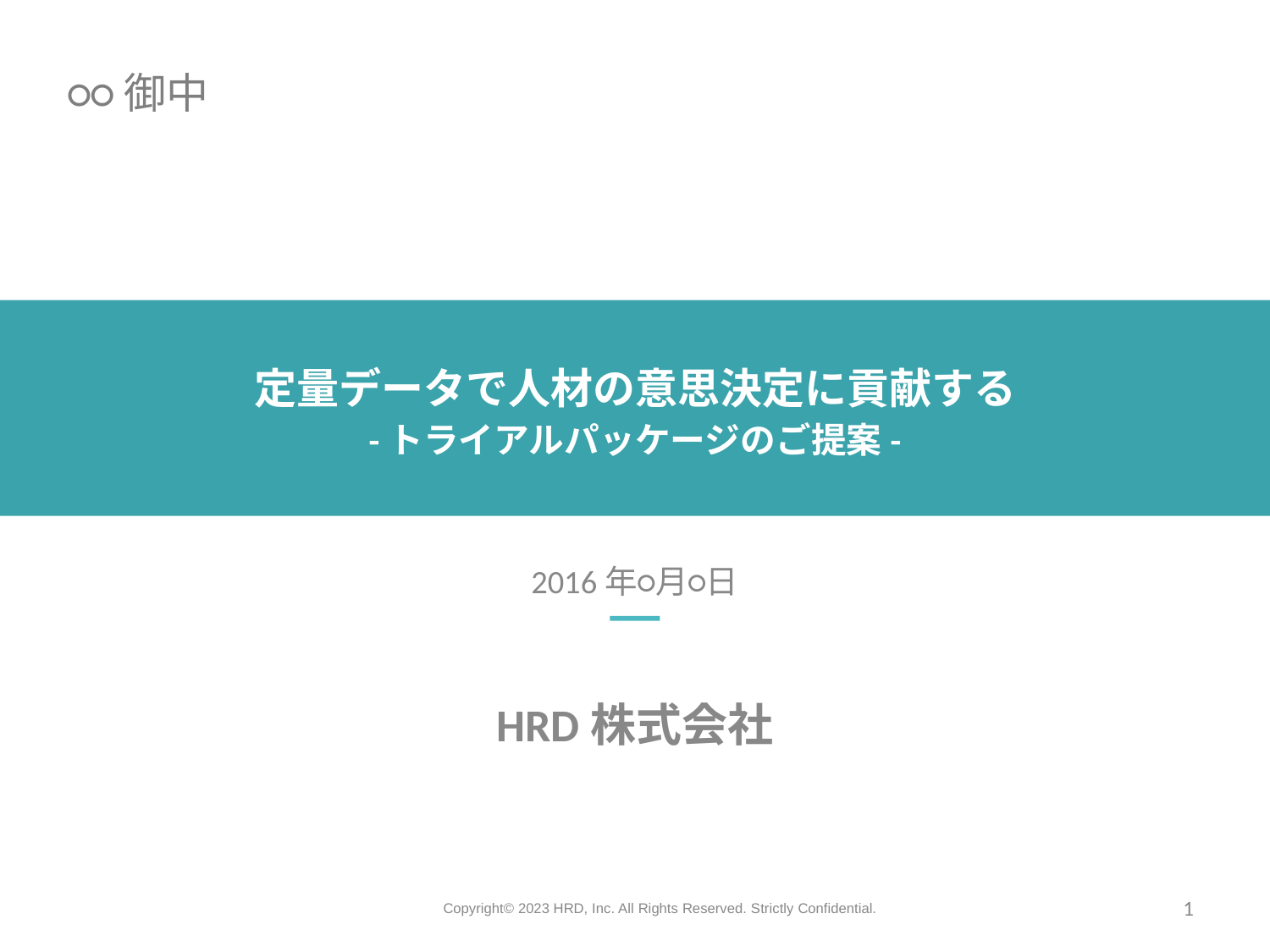

○○御中

# 定量データで人材の意思決定に貢献する -トライアルパッケージのご提案-
2016年○月○日

HRD株式会社

Copyright©️ 2023 HRD, Inc. All Rights Reserved. Strictly Confidential.
1